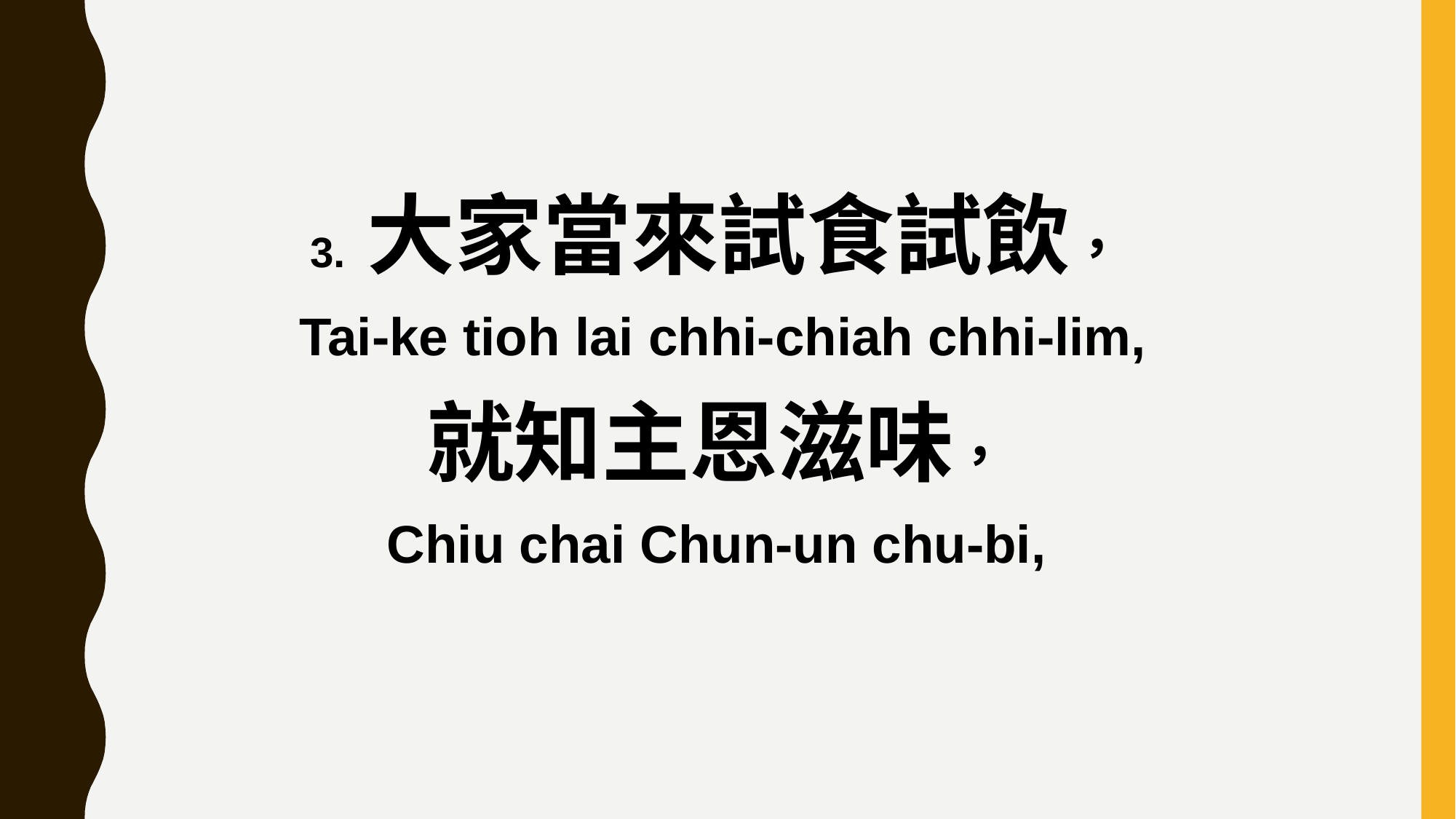

3. 大家當來試食試飲，
 Tai-ke tioh lai chhi-chiah chhi-lim,
就知主恩滋味，
Chiu chai Chun-un chu-bi,